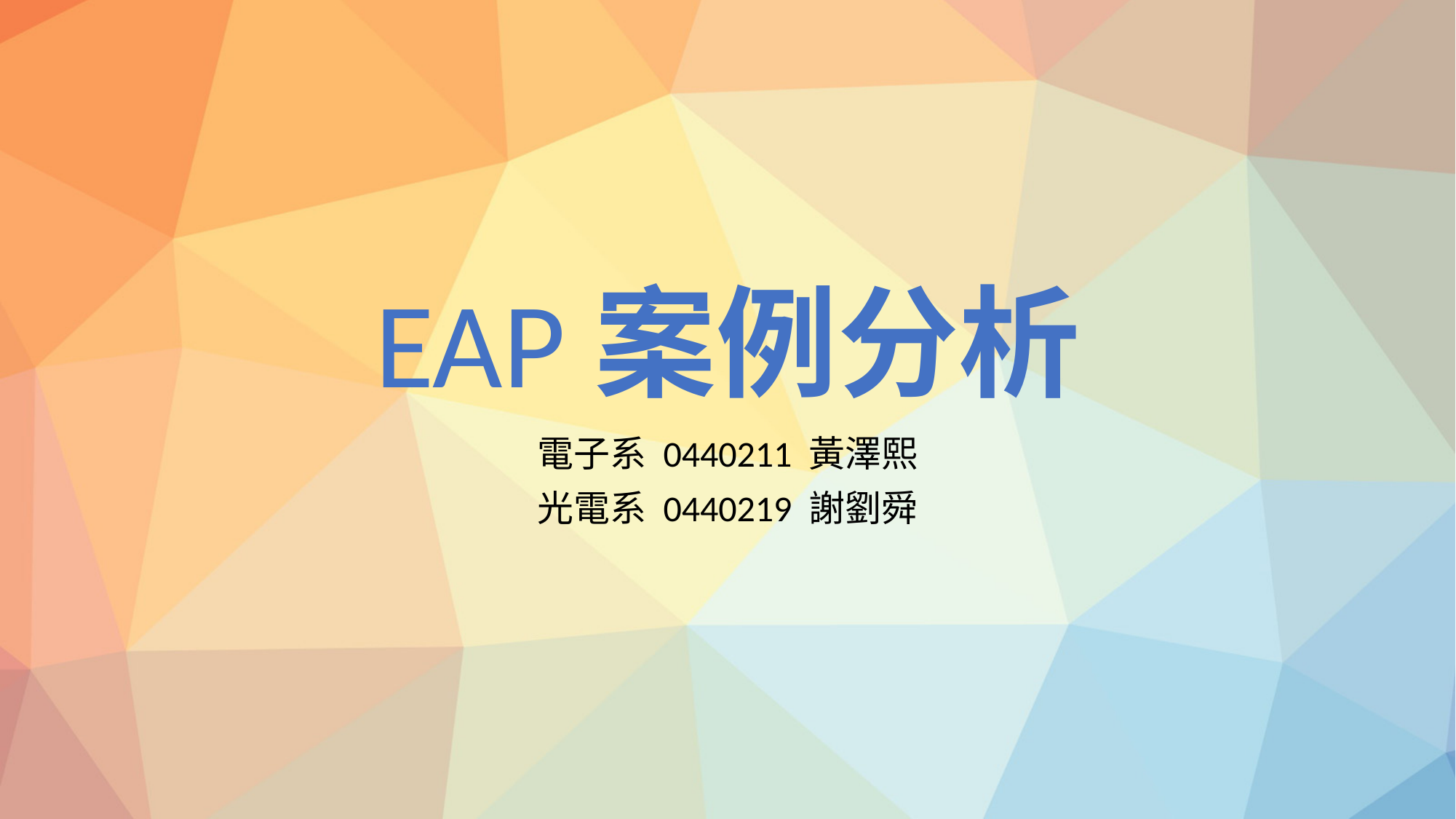

# EAP案例分析
電子系 0440211 黃澤熙
光電系 0440219 謝劉舜